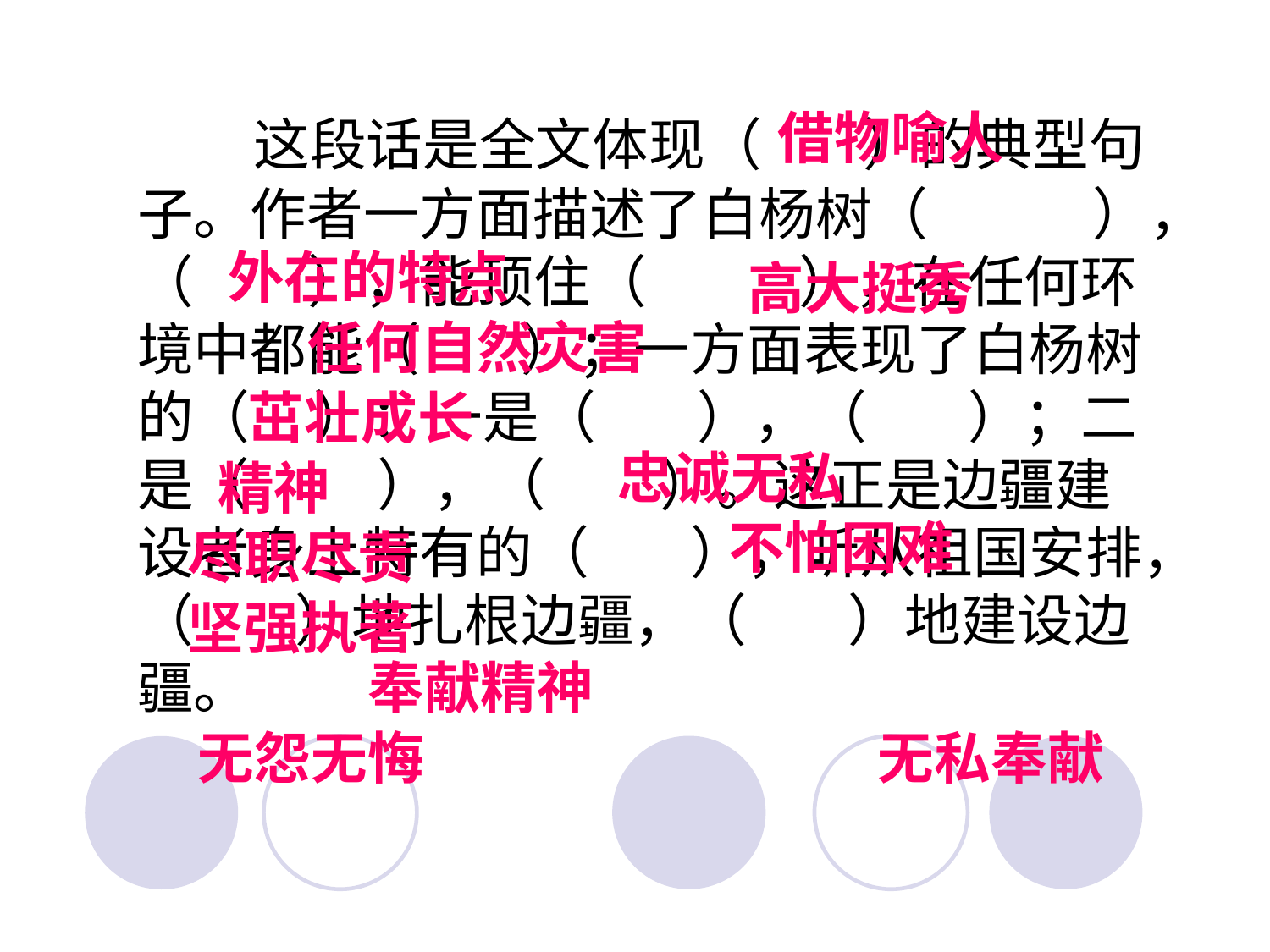

这段话是全文体现（        ）的典型句子。作者一方面描述了白杨树（             ），（         ），能顶住（            ），在任何环境中都能（        ）；一方面表现了白杨树的（     ）：一是（        ），（        ）；二是（          ），（         ）。这正是边疆建设者身上特有的（        ），听从祖国安排，（        ）地扎根边疆，（        ）地建设边疆。
借物喻人
外在的特点
高大挺秀
任何自然灾害
茁壮成长
忠诚无私
精神
不怕困难
尽职尽责
坚强执著
奉献精神
无怨无悔
无私奉献